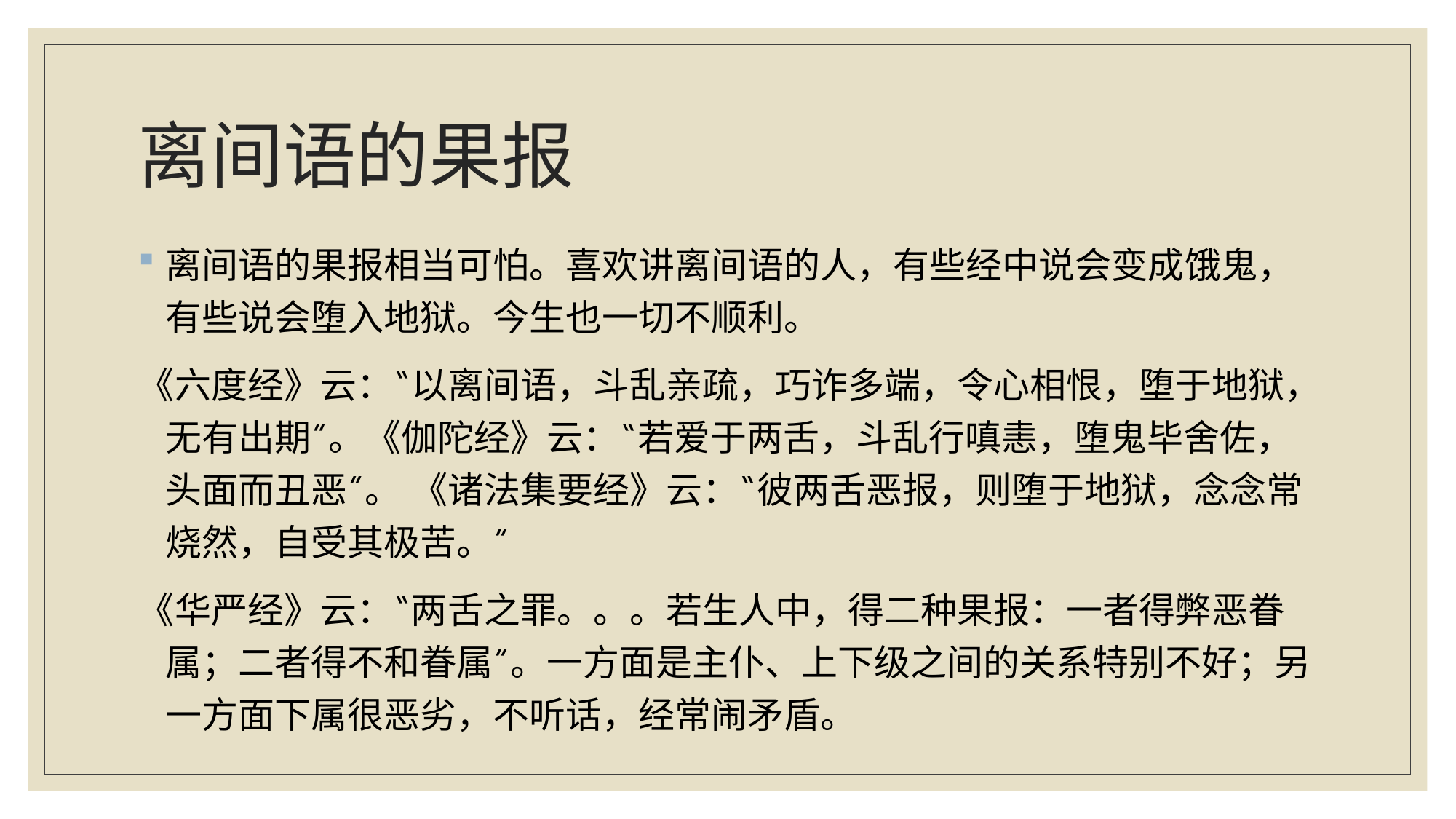

# 离间语的果报
离间语的果报相当可怕。喜欢讲离间语的人，有些经中说会变成饿鬼，有些说会堕入地狱。今生也一切不顺利。
《六度经》云：“以离间语，斗乱亲疏，巧诈多端，令心相恨，堕于地狱，无有出期”。《伽陀经》云：“若爱于两舌，斗乱行嗔恚，堕鬼毕舍佐，头面而丑恶”。 《诸法集要经》云：“彼两舌恶报，则堕于地狱，念念常烧然，自受其极苦。”
《华严经》云：“两舌之罪。。。若生人中，得二种果报：一者得弊恶眷属；二者得不和眷属”。一方面是主仆、上下级之间的关系特别不好；另一方面下属很恶劣，不听话，经常闹矛盾。